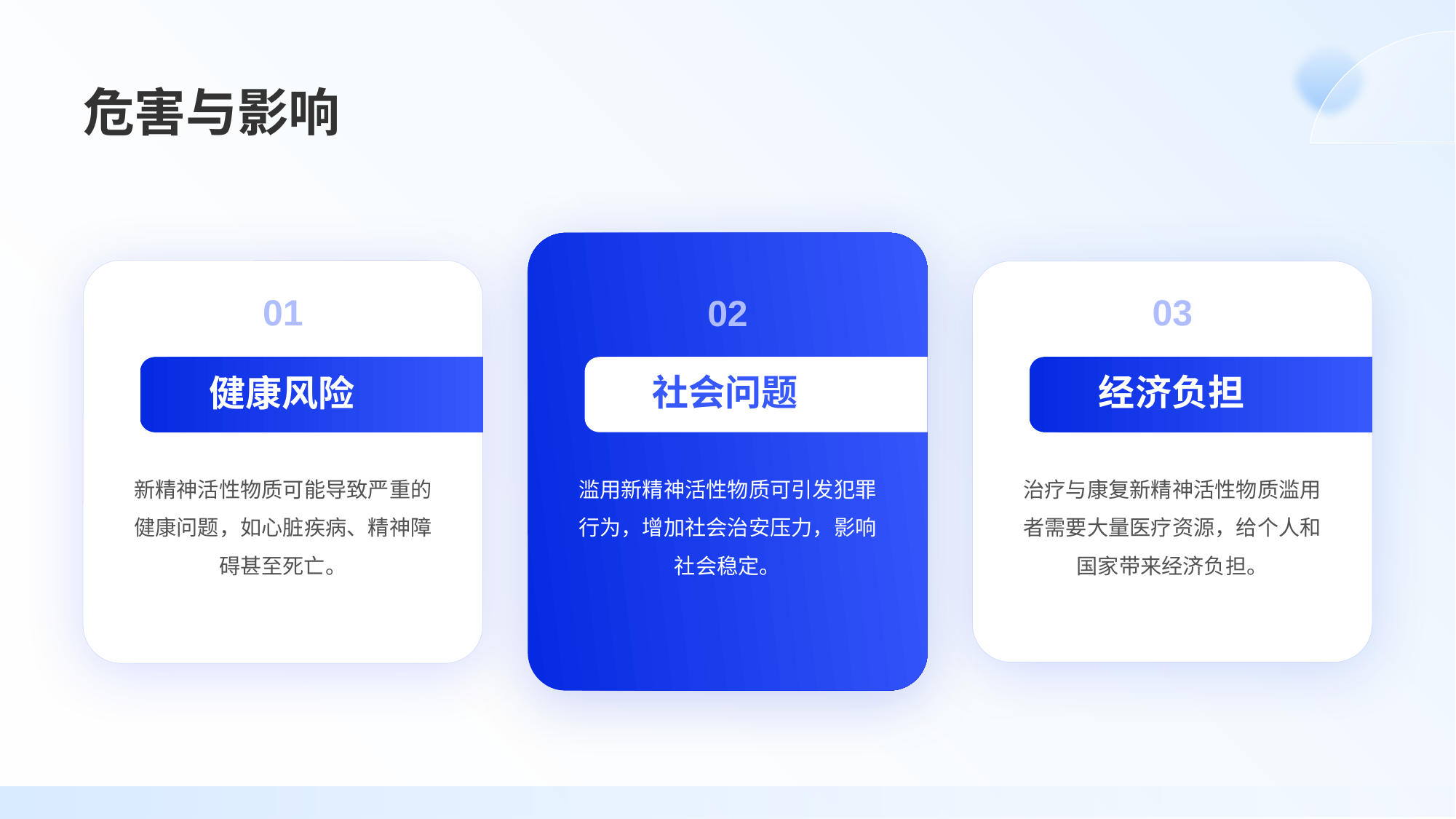

# 危害与影响

01
02
03
社会问题
经济负担
健康风险
新精神活性物质可能导致严重的健康问题，如心脏疾病、精神障碍甚至死亡。
滥用新精神活性物质可引发犯罪行为，增加社会治安压力，影响社会稳定。
治疗与康复新精神活性物质滥用者需要大量医疗资源，给个人和国家带来经济负担。